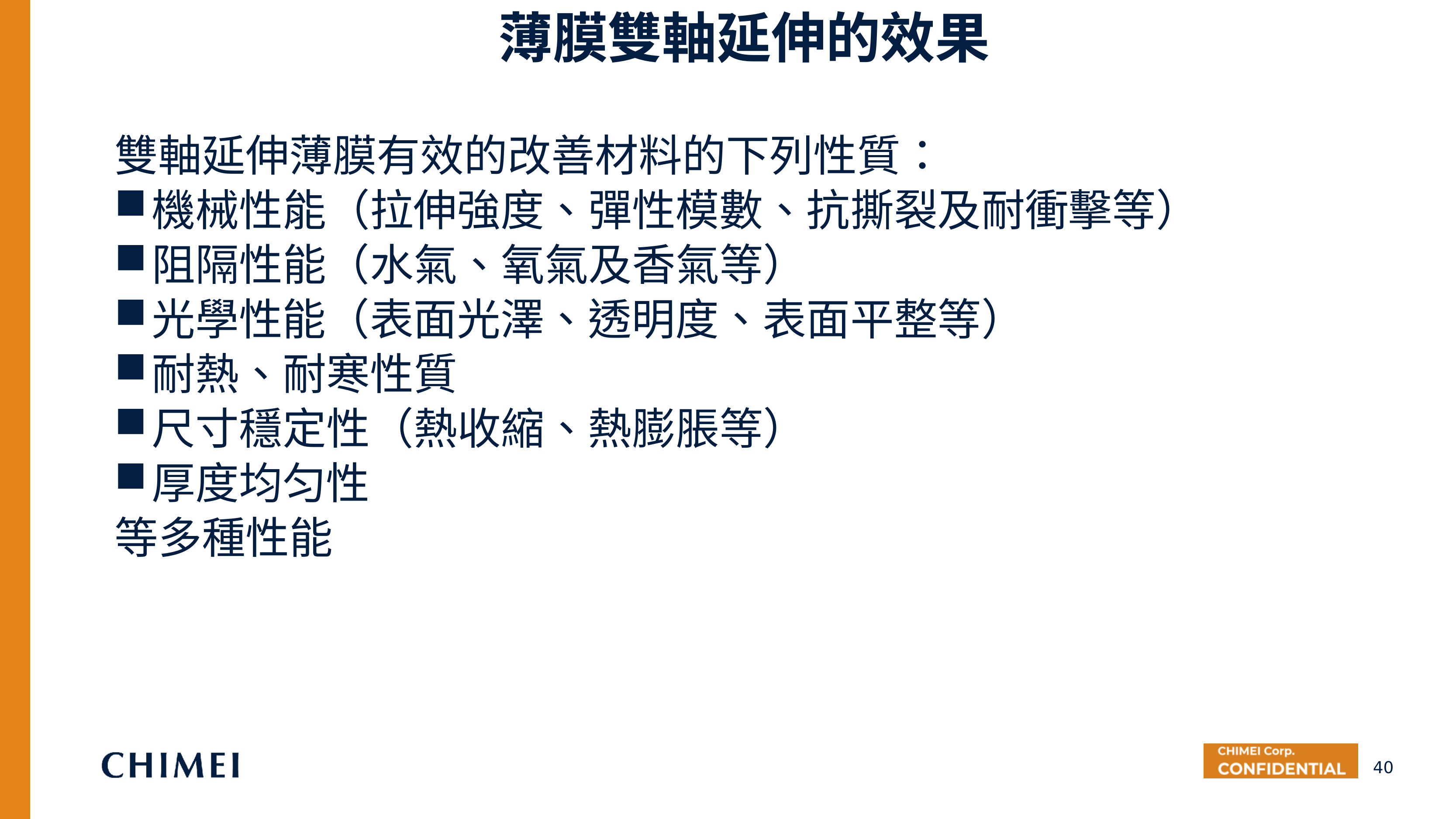

薄膜雙軸延伸的效果
雙軸延伸薄膜有效的改善材料的下列性質：
機械性能（拉伸強度、彈性模數、抗撕裂及耐衝擊等）
阻隔性能（水氣、氧氣及香氣等）
光學性能（表面光澤、透明度、表面平整等）
耐熱、耐寒性質
尺寸穩定性（熱收縮、熱膨脹等）
厚度均匀性
等多種性能

40